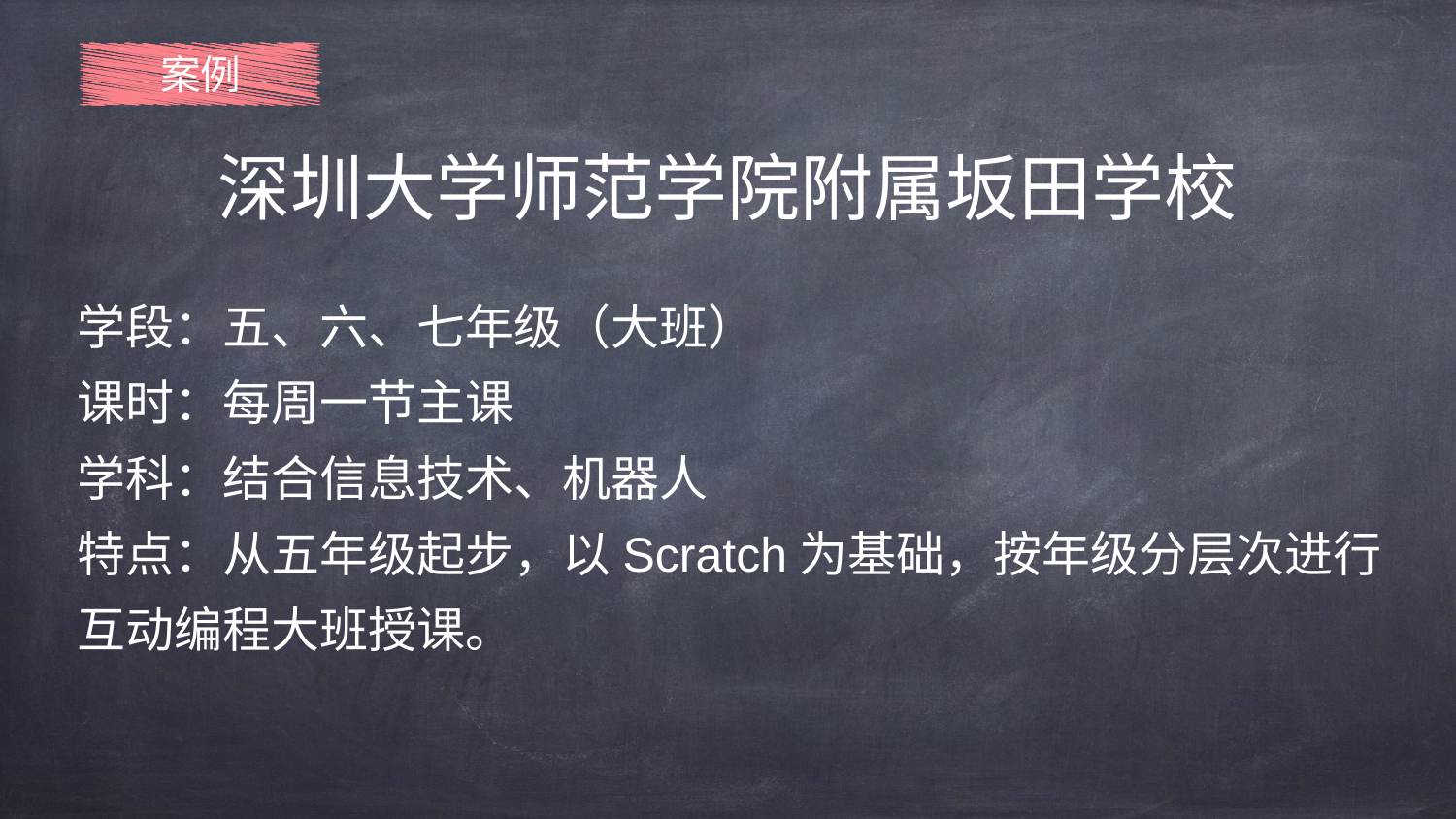

案例
深圳大学师范学院附属坂田学校
学段：五、六、七年级（大班）
课时：每周一节主课
学科：结合信息技术、机器人
特点：从五年级起步，以Scratch为基础，按年级分层次进行互动编程大班授课。